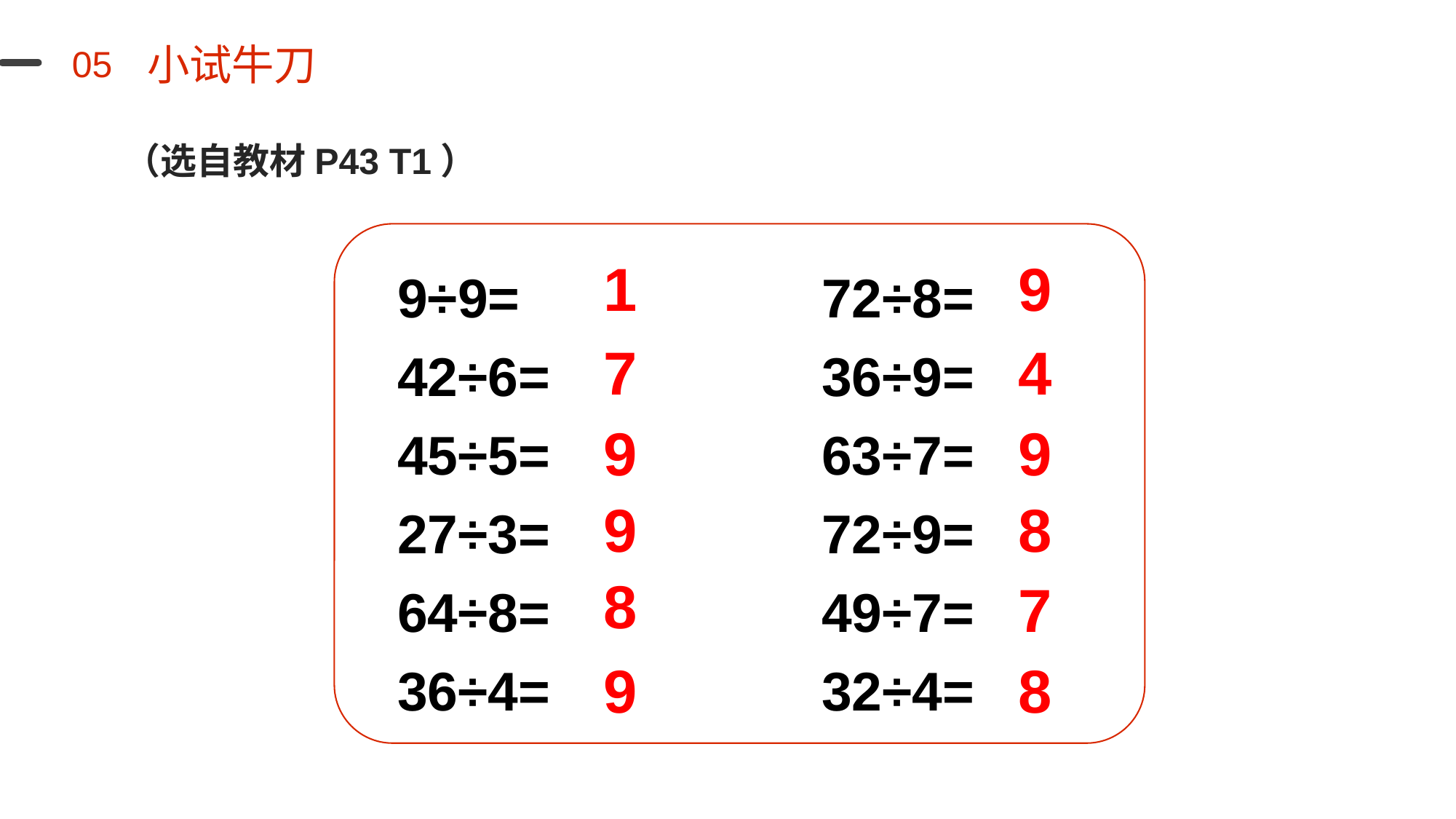

小试牛刀
05
（选自教材P43 T1）

9÷9=                    72÷8=
42÷6=                  36÷9=
45÷5=                  63÷7=
27÷3=                  72÷9=
64÷8=                  49÷7=
36÷4=                  32÷4=
1
9
7
4
9
9
9
8
8
7
9
8